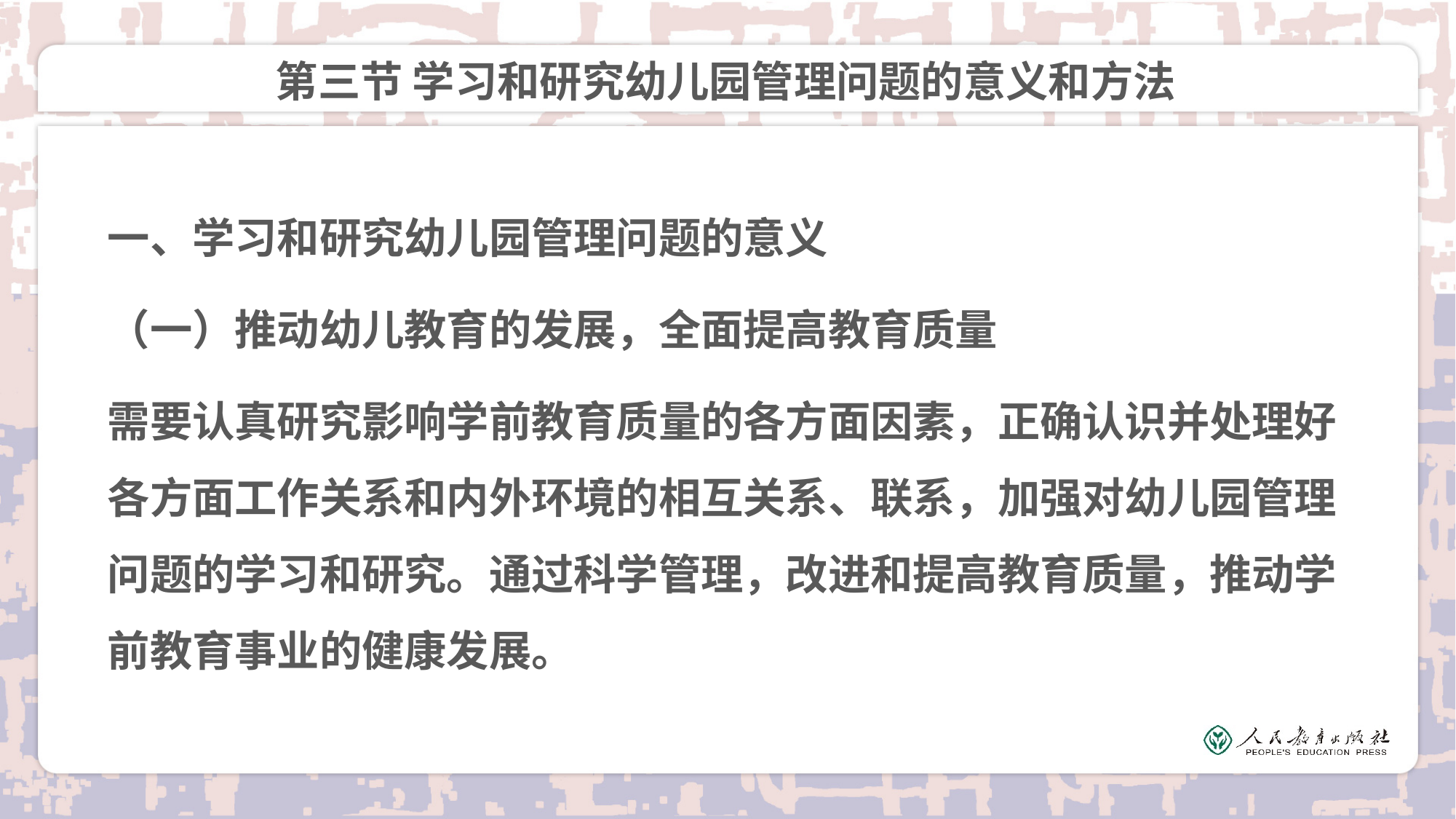

# 第三节 学习和研究幼儿园管理问题的意义和方法
一、学习和研究幼儿园管理问题的意义
（一）推动幼儿教育的发展，全面提高教育质量
需要认真研究影响学前教育质量的各方面因素，正确认识并处理好各方面工作关系和内外环境的相互关系、联系，加强对幼儿园管理问题的学习和研究。通过科学管理，改进和提高教育质量，推动学前教育事业的健康发展。